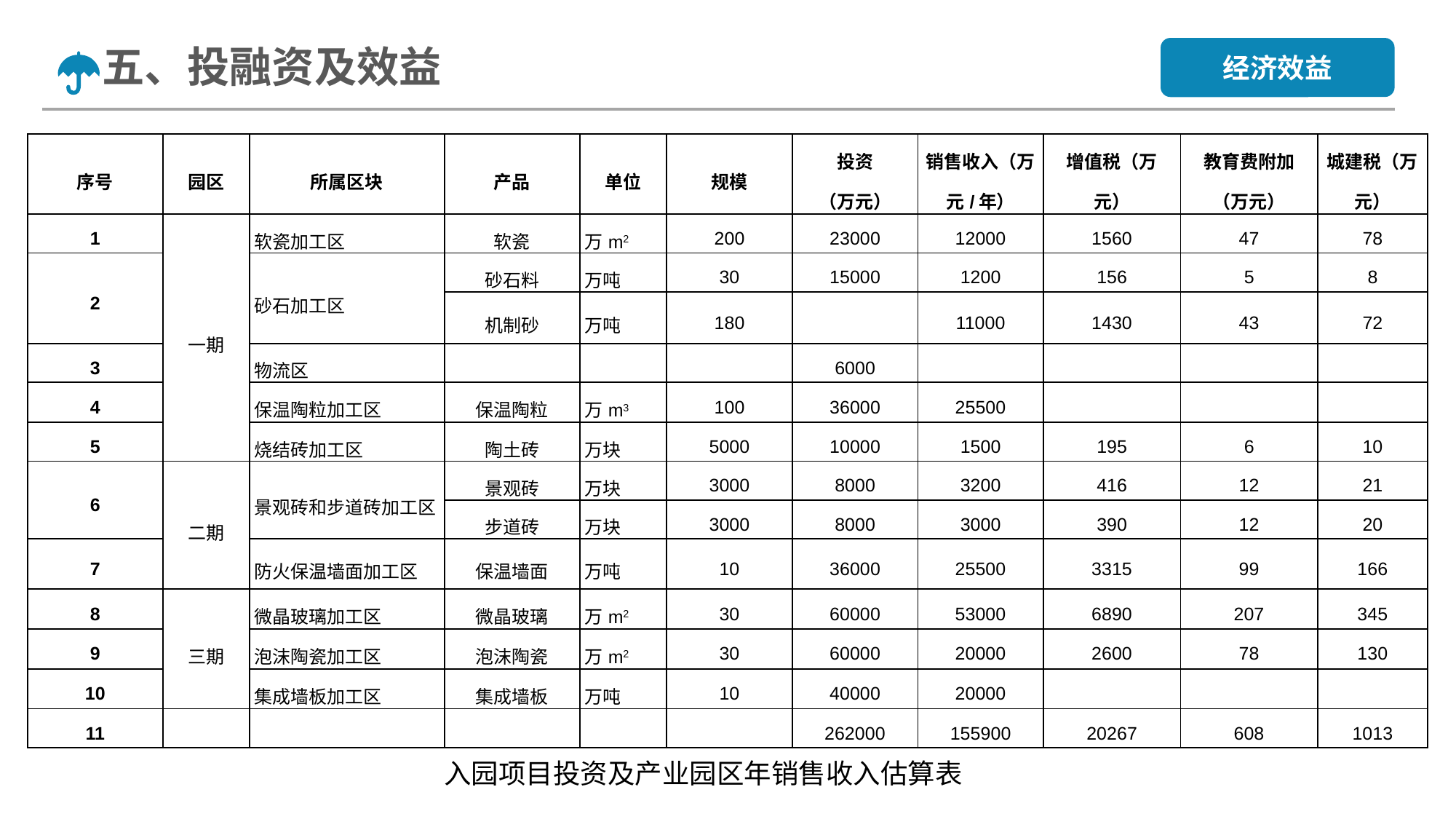

五、投融资及效益
经济效益

| 序号 | 园区 | 所属区块 | 产品 | 单位 | 规模 | 投资 （万元） | 销售收入（万元/年） | 增值税（万元） | 教育费附加（万元） | 城建税（万元） |
| --- | --- | --- | --- | --- | --- | --- | --- | --- | --- | --- |
| 1 | 一期 | 软瓷加工区 | 软瓷 | 万m2 | 200 | 23000 | 12000 | 1560 | 47 | 78 |
| 2 |  | 砂石加工区 | 砂石料 | 万吨 | 30 | 15000 | 1200 | 156 | 5 | 8 |
|  |  |  | 机制砂 | 万吨 | 180 |  | 11000 | 1430 | 43 | 72 |
| 3 |  | 物流区 |  |  |  | 6000 |  |  |  |  |
| 4 |  | 保温陶粒加工区 | 保温陶粒 | 万m3 | 100 | 36000 | 25500 |  |  |  |
| 5 |  | 烧结砖加工区 | 陶土砖 | 万块 | 5000 | 10000 | 1500 | 195 | 6 | 10 |
| 6 | 二期 | 景观砖和步道砖加工区 | 景观砖 | 万块 | 3000 | 8000 | 3200 | 416 | 12 | 21 |
|  |  |  | 步道砖 | 万块 | 3000 | 8000 | 3000 | 390 | 12 | 20 |
| 7 |  | 防火保温墙面加工区 | 保温墙面 | 万吨 | 10 | 36000 | 25500 | 3315 | 99 | 166 |
| 8 | 三期 | 微晶玻璃加工区 | 微晶玻璃 | 万m2 | 30 | 60000 | 53000 | 6890 | 207 | 345 |
| 9 |  | 泡沫陶瓷加工区 | 泡沫陶瓷 | 万m2 | 30 | 60000 | 20000 | 2600 | 78 | 130 |
| 10 |  | 集成墙板加工区 | 集成墙板 | 万吨 | 10 | 40000 | 20000 |  |  |  |
| 11 |  |  |  |  |  | 262000 | 155900 | 20267 | 608 | 1013 |
入园项目投资及产业园区年销售收入估算表